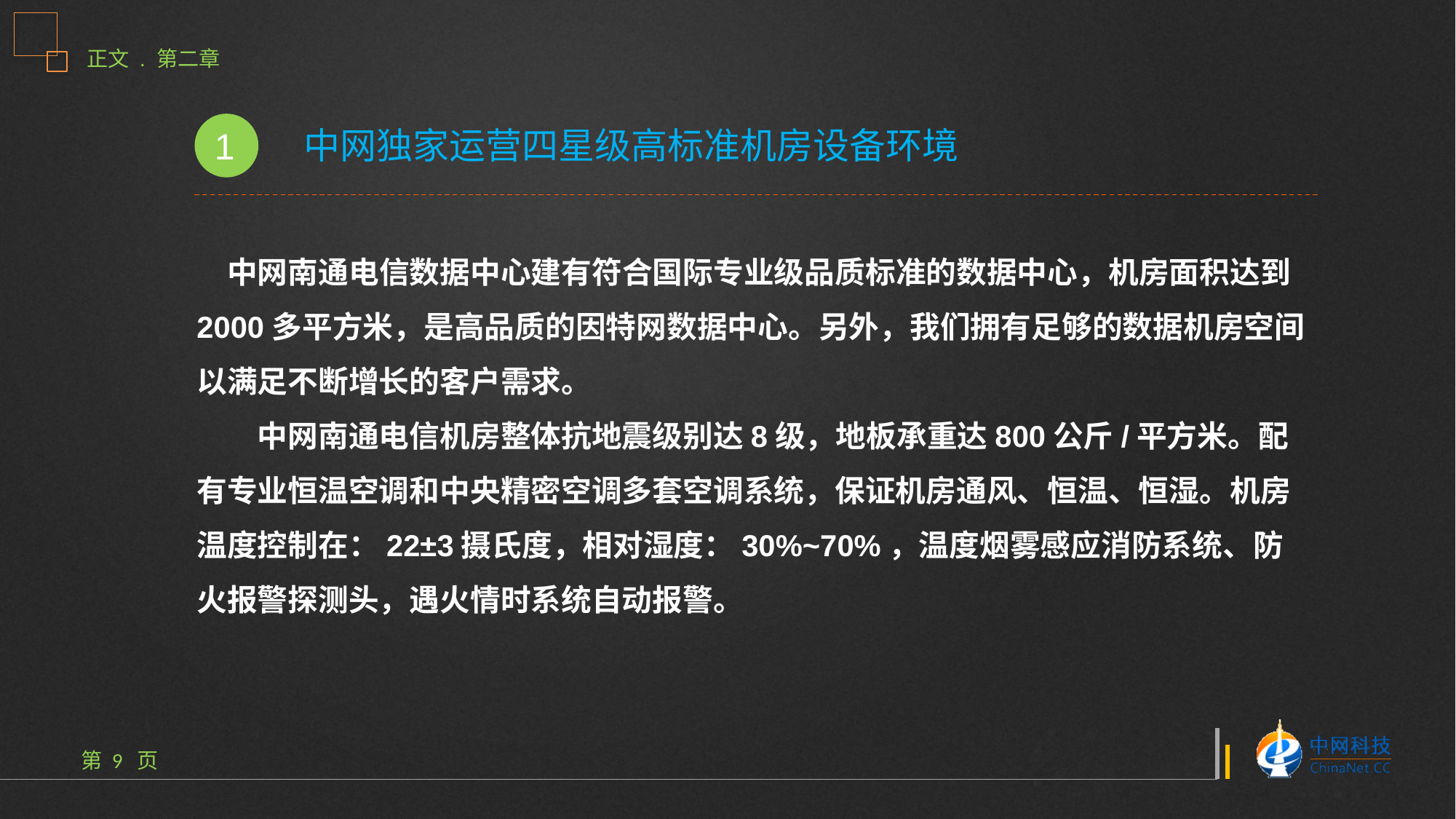

1
中网独家运营四星级高标准机房设备环境
　中网南通电信数据中心建有符合国际专业级品质标准的数据中心，机房面积达到2000多平方米，是高品质的因特网数据中心。另外，我们拥有足够的数据机房空间以满足不断增长的客户需求。 
　　中网南通电信机房整体抗地震级别达8级，地板承重达800公斤/平方米。配有专业恒温空调和中央精密空调多套空调系统，保证机房通风、恒温、恒湿。机房温度控制在：22±3摄氏度，相对湿度：30%~70%，温度烟雾感应消防系统、防火报警探测头，遇火情时系统自动报警。